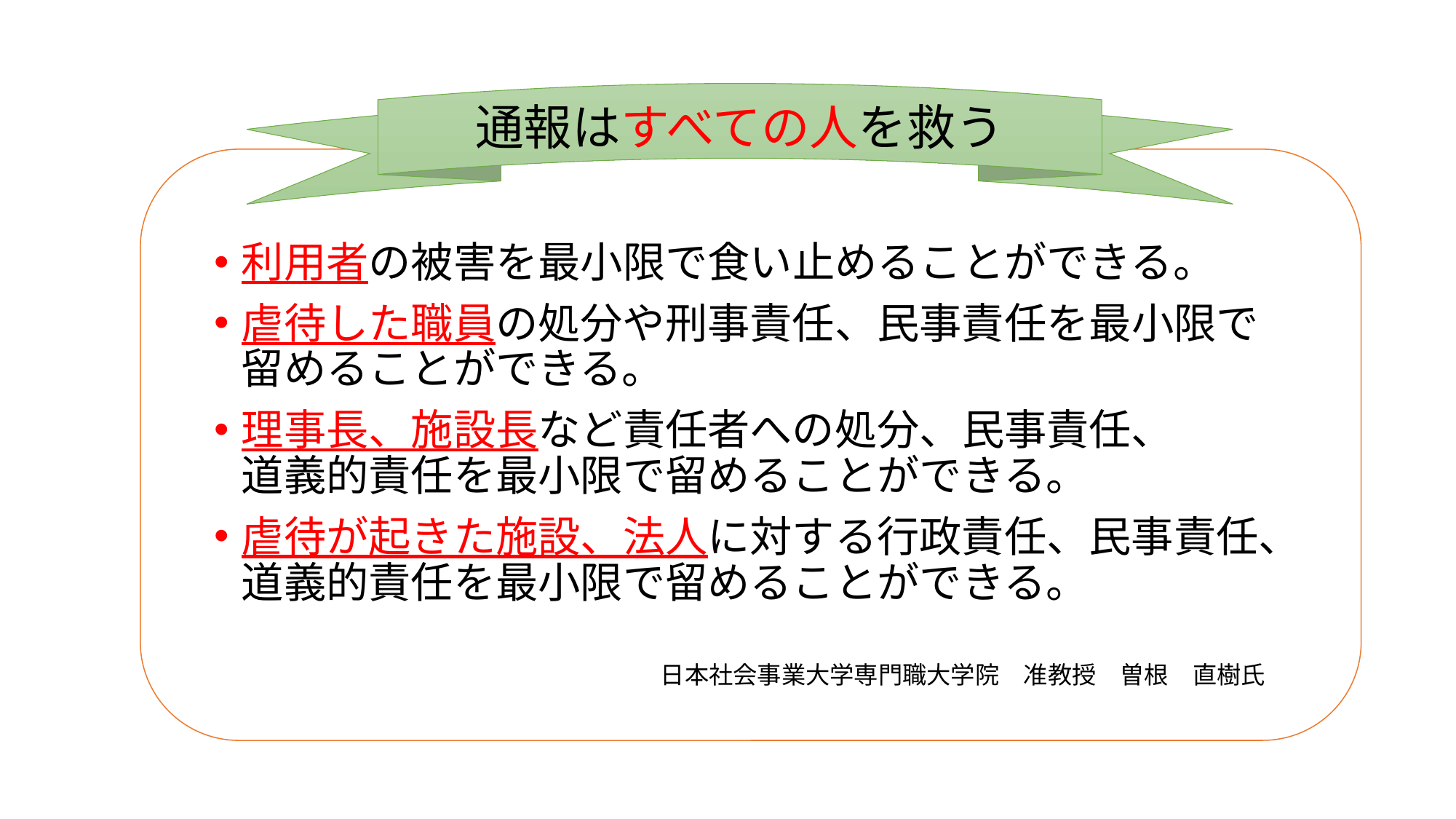

通報はすべての人を救う

利用者の被害を最小限で食い止めることができる。
虐待した職員の処分や刑事責任、民事責任を最小限で留めることができる。
理事長、施設長など責任者への処分、民事責任、　　道義的責任を最小限で留めることができる。
虐待が起きた施設、法人に対する行政責任、民事責任、道義的責任を最小限で留めることができる。

日本社会事業大学専門職大学院　准教授　曽根　直樹氏